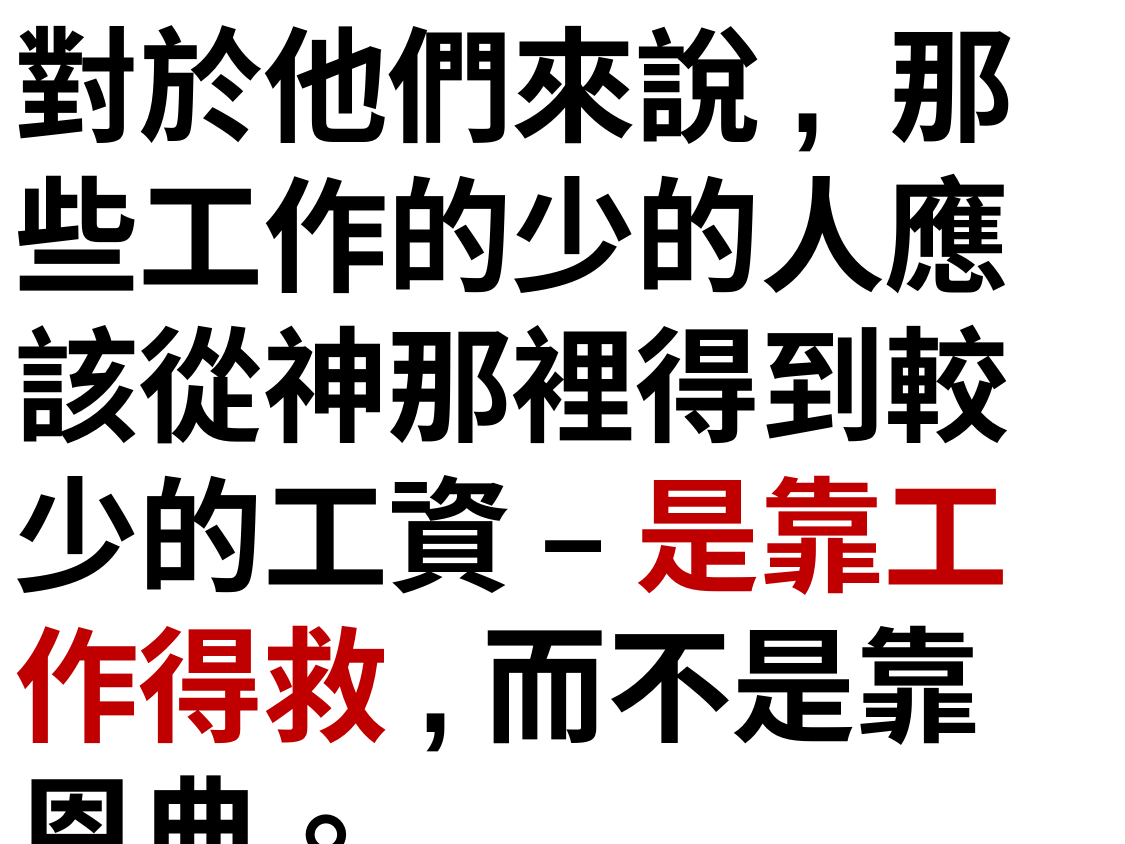

對於他們來說, 那些工作的少的人應該從神那裡得到較少的工資 – 是靠工作得救,而不是靠恩典。